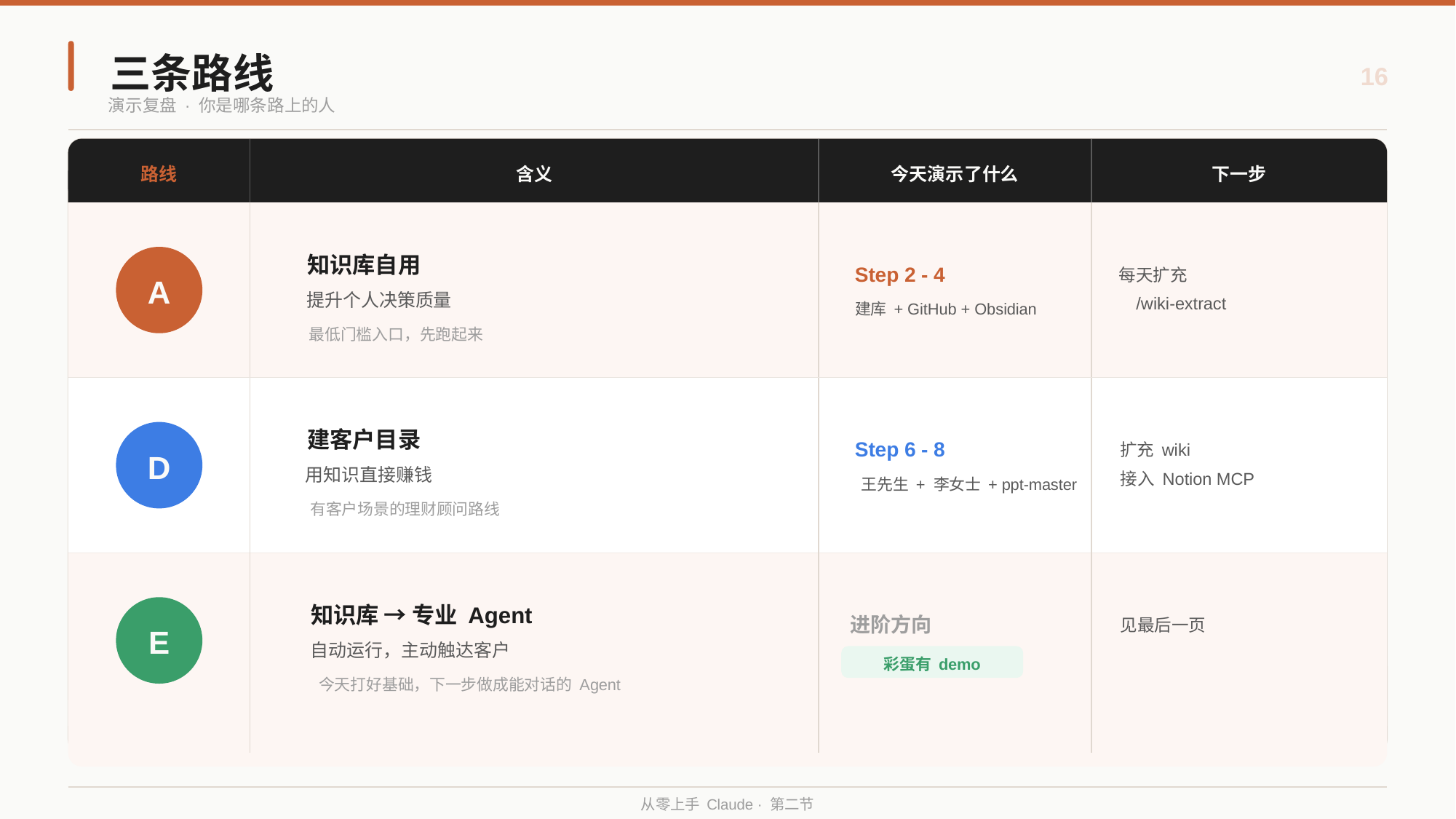

三条路线
16
演示复盘 · 你是哪条路上的人

路线
含义
今天演示了什么
下一步

知识库自用
Step 2 - 4
每天扩充
A
提升个人决策质量
/wiki-extract
建库 + GitHub + Obsidian
最低门槛入口，先跑起来

建客户目录
Step 6 - 8
扩充 wiki
D
用知识直接赚钱
接入 Notion MCP
王先生 + 李女士 + ppt-master
有客户场景的理财顾问路线

知识库 → 专业 Agent
进阶方向
见最后一页
E
自动运行，主动触达客户

彩蛋有 demo
今天打好基础，下一步做成能对话的 Agent

从零上手 Claude · 第二节